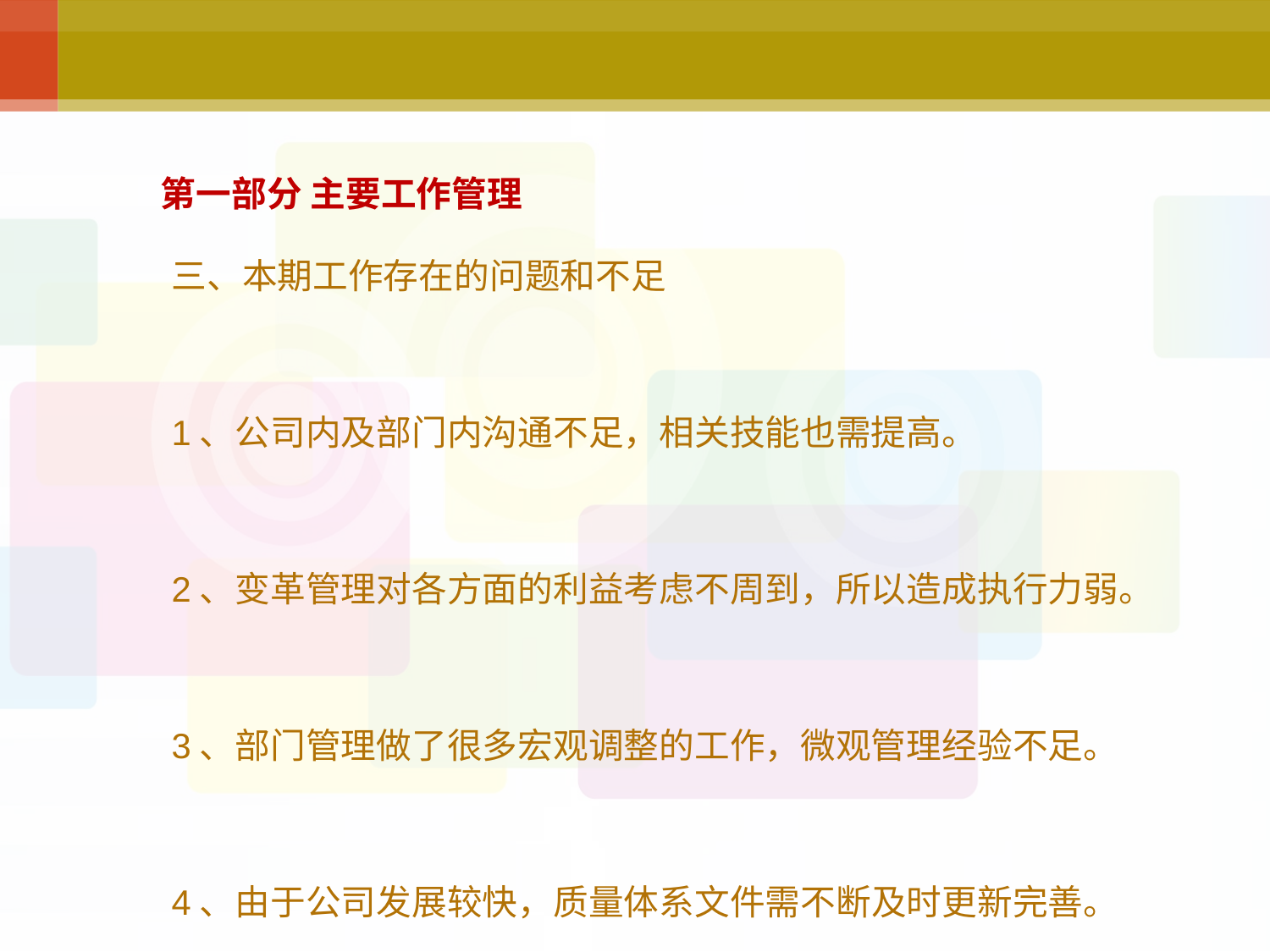

# 第一部分 主要工作管理
三、本期工作存在的问题和不足

1、公司内及部门内沟通不足，相关技能也需提高。

2、变革管理对各方面的利益考虑不周到，所以造成执行力弱。

3、部门管理做了很多宏观调整的工作，微观管理经验不足。

4、由于公司发展较快，质量体系文件需不断及时更新完善。